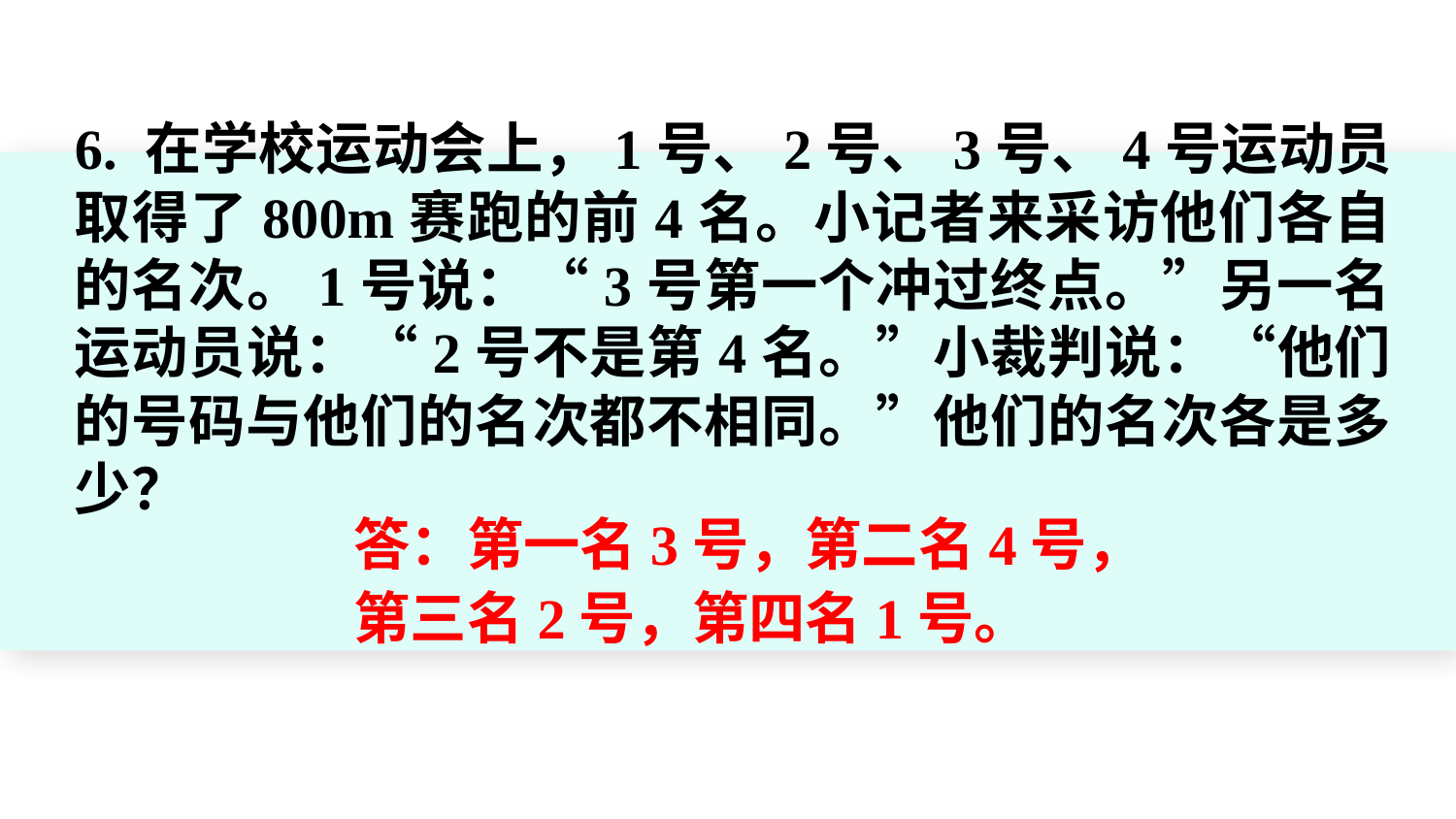

6. 在学校运动会上，1号、2号、3号、4号运动员取得了800m赛跑的前4名。小记者来采访他们各自的名次。1号说：“3号第一个冲过终点。”另一名运动员说：“2号不是第4名。”小裁判说：“他们的号码与他们的名次都不相同。”他们的名次各是多少？
www.youyi100.com
答：第一名3号，第二名4号，
第三名2号，第四名1号。